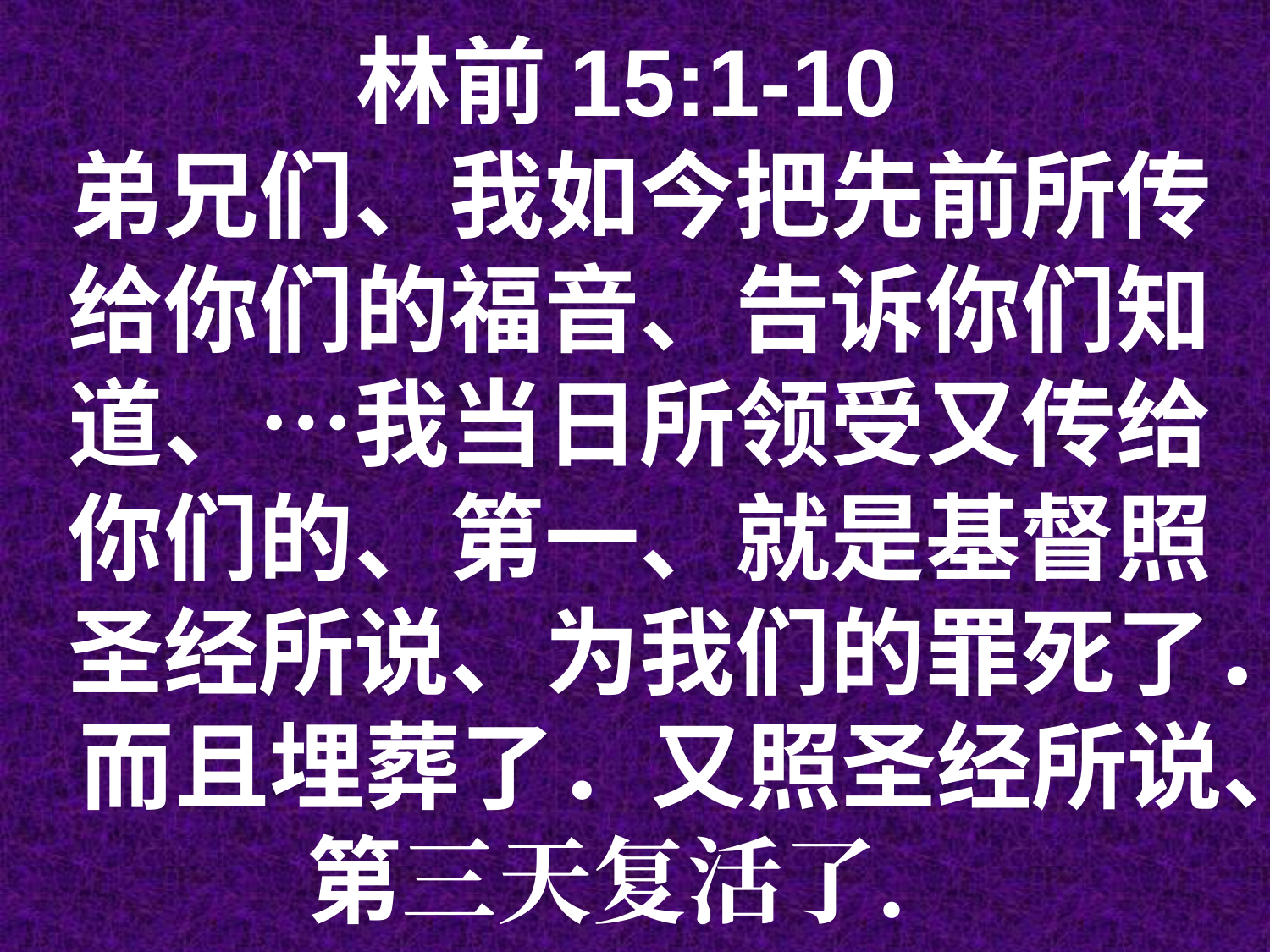

# 林前15:1-10 弟兄们、我如今把先前所传给你们的福音、告诉你们知道、…我当日所领受又传给你们的、第一、就是基督照圣经所说、为我们的罪死了． 而且埋葬了．又照圣经所说、第三天复活了．